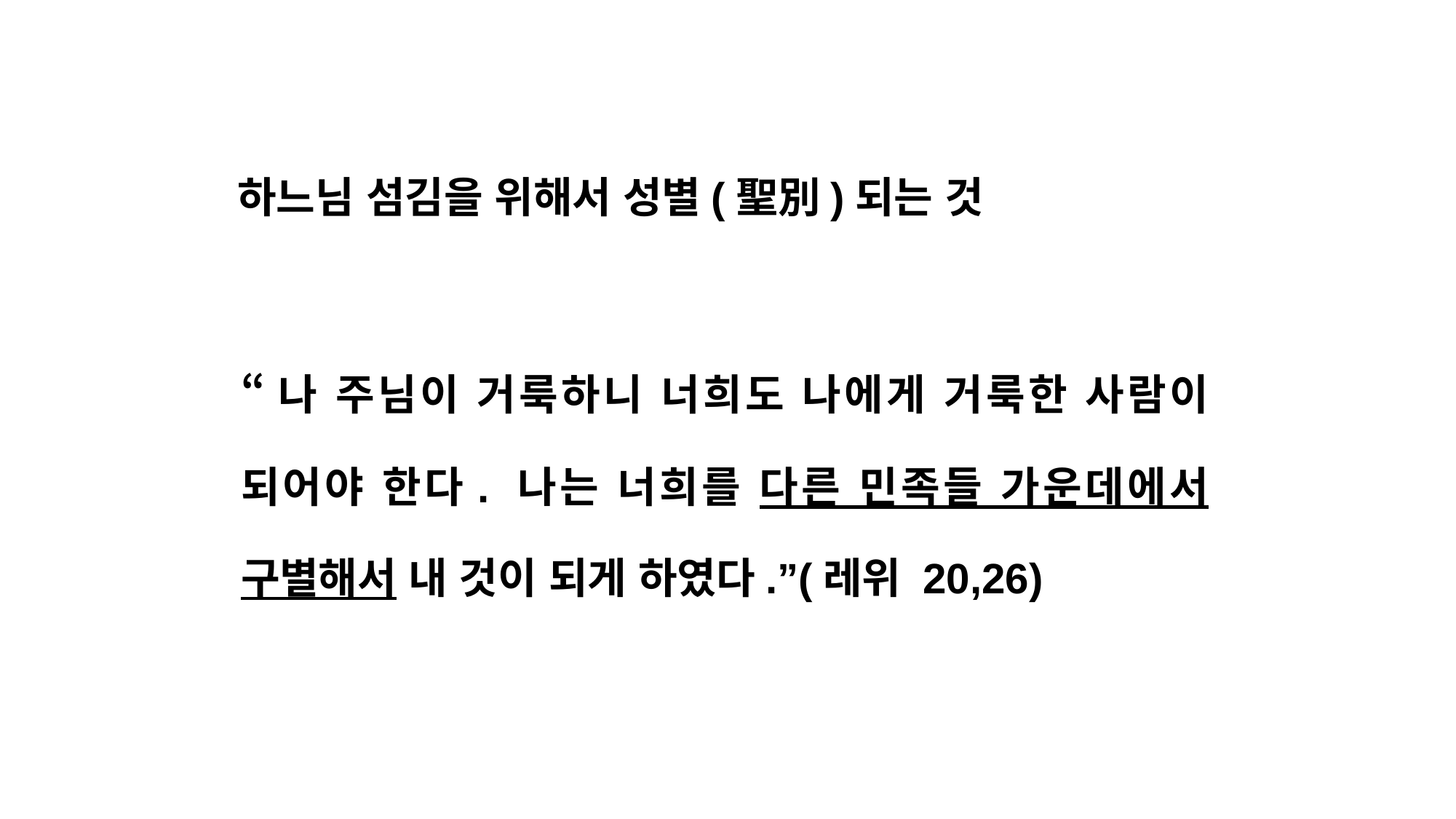

하느님 섬김을 위해서 성별(聖別)되는 것

“나 주님이 거룩하니 너희도 나에게 거룩한 사람이 되어야 한다. 나는 너희를 다른 민족들 가운데에서 구별해서 내 것이 되게 하였다.”(레위 20,26)